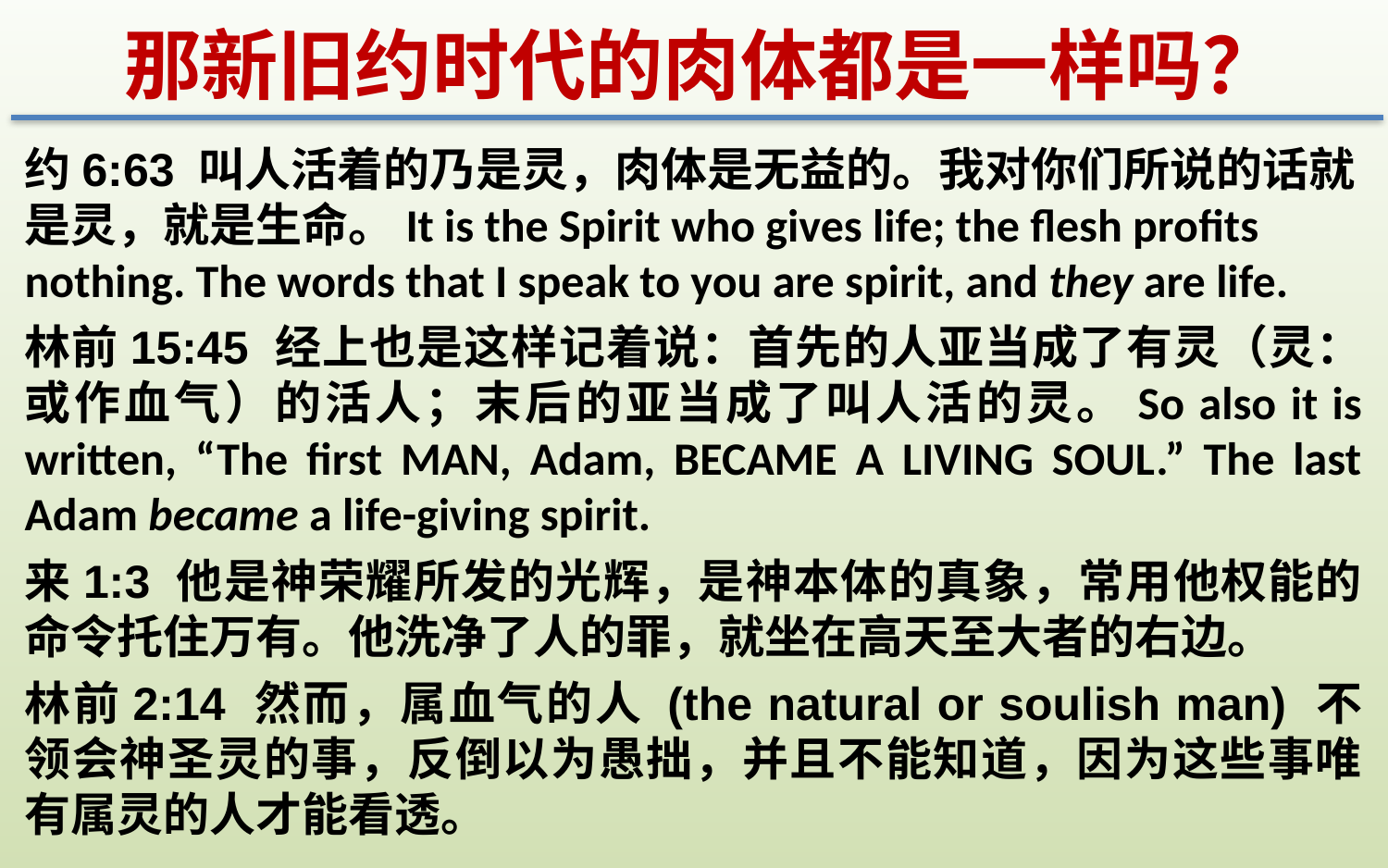

那新旧约时代的肉体都是一样吗？
约6:63 叫人活着的乃是灵，肉体是无益的。我对你们所说的话就是灵，就是生命。It is the Spirit who gives life; the flesh profits nothing. The words that I speak to you are spirit, and they are life.
林前15:45 经上也是这样记着说：首先的人亚当成了有灵（灵：或作血气）的活人；末后的亚当成了叫人活的灵。So also it is written, “The first MAN, Adam, BECAME A LIVING SOUL.” The last Adam became a life-giving spirit.
来1:3 他是神荣耀所发的光辉，是神本体的真象，常用他权能的命令托住万有。他洗净了人的罪，就坐在高天至大者的右边。
林前2:14 然而，属血气的人 (the natural or soulish man) 不领会神圣灵的事，反倒以为愚拙，并且不能知道，因为这些事唯有属灵的人才能看透。